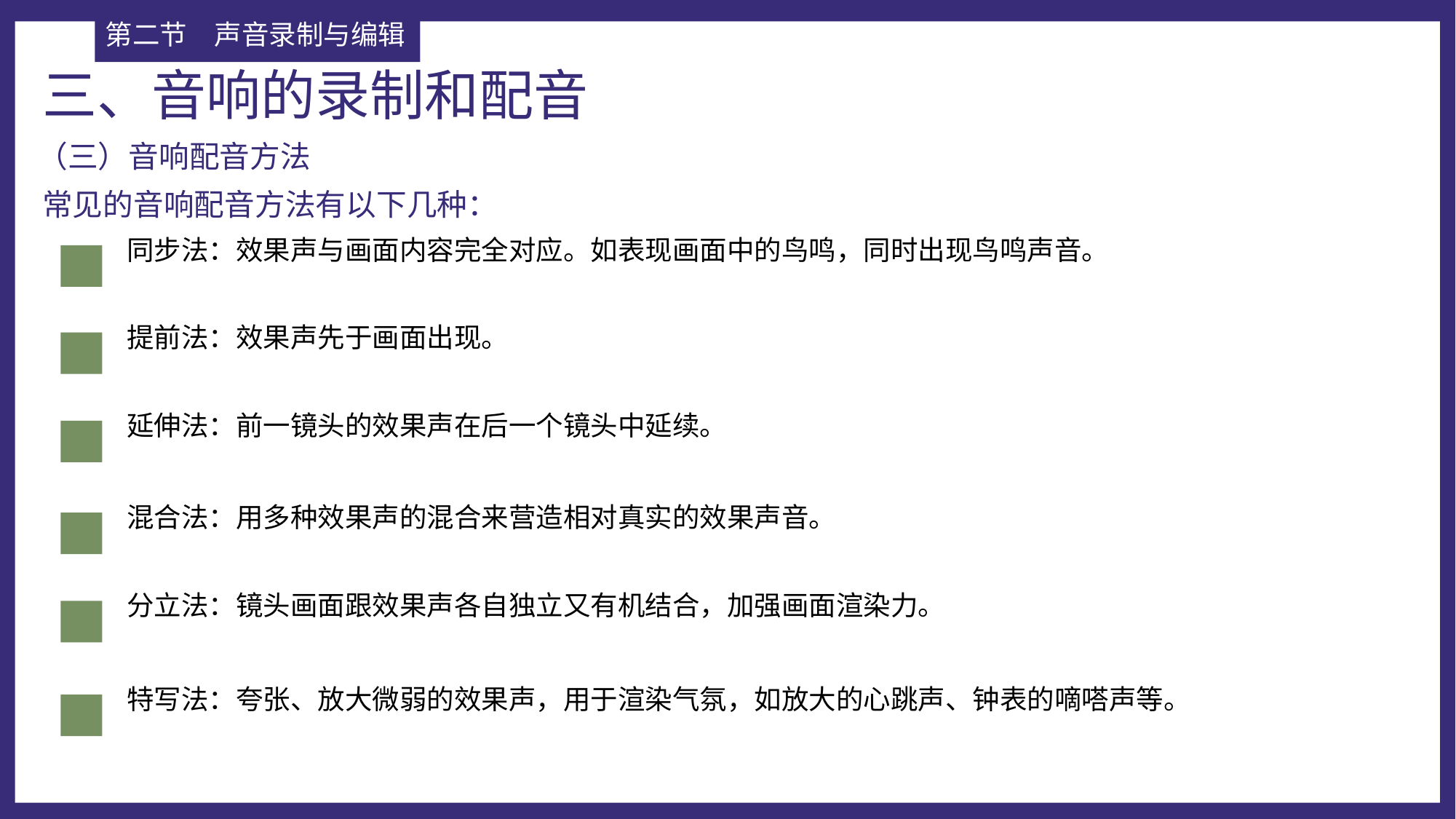

第二节	声音录制与编辑
三、音响的录制和配音
（三）音响配音方法
常见的音响配音方法有以下几种：
同步法：效果声与画面内容完全对应。如表现画面中的鸟鸣，同时出现鸟鸣声音。

提前法：效果声先于画面出现。

延伸法：前一镜头的效果声在后一个镜头中延续。

混合法：用多种效果声的混合来营造相对真实的效果声音。

分立法：镜头画面跟效果声各自独立又有机结合，加强画面渲染力。

特写法：夸张、放大微弱的效果声，用于渲染气氛，如放大的心跳声、钟表的嘀嗒声等。